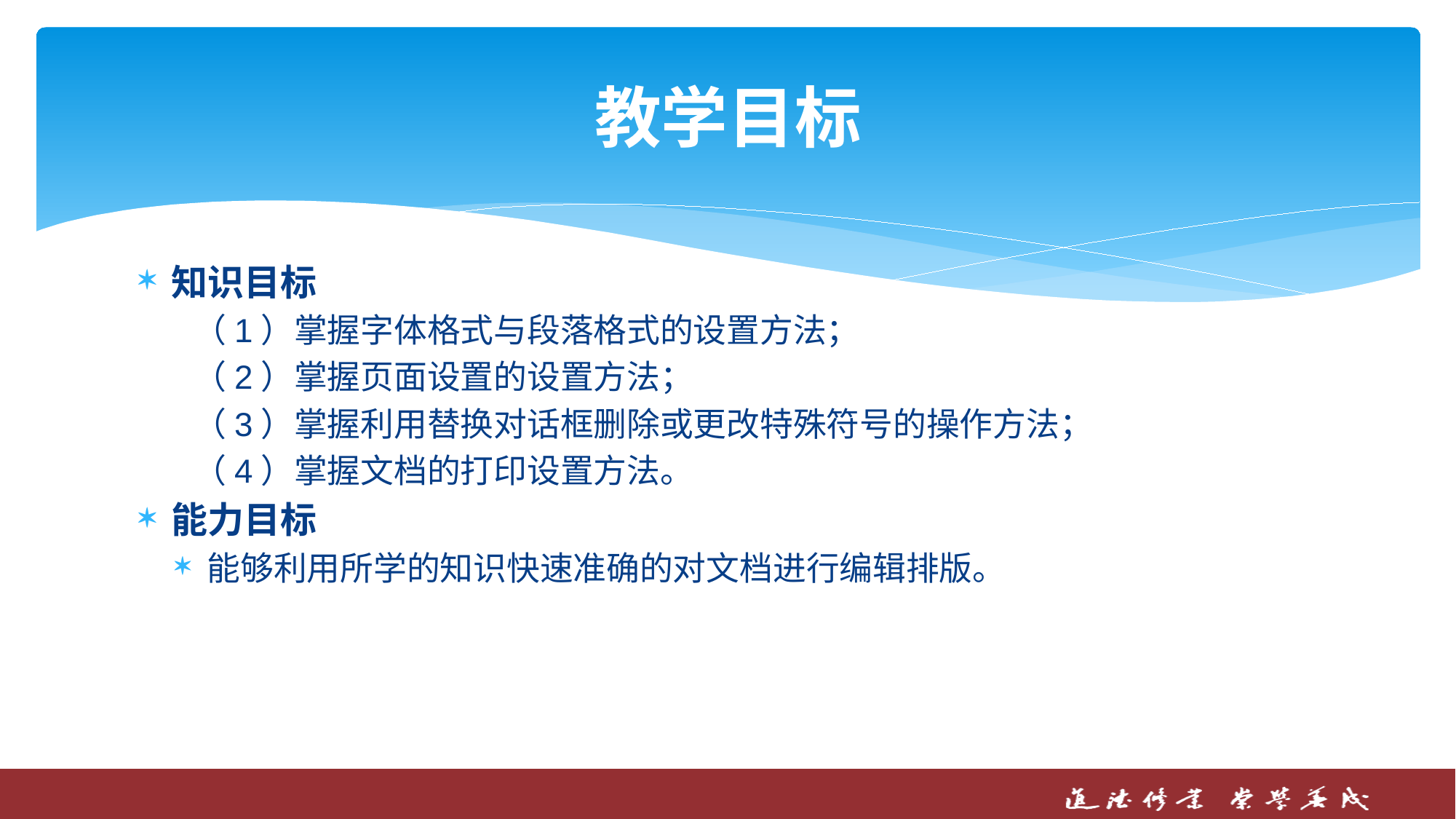

# 教学目标
知识目标
（1）掌握字体格式与段落格式的设置方法；
（2）掌握页面设置的设置方法；
（3）掌握利用替换对话框删除或更改特殊符号的操作方法；
（4）掌握文档的打印设置方法。
能力目标
能够利用所学的知识快速准确的对文档进行编辑排版。